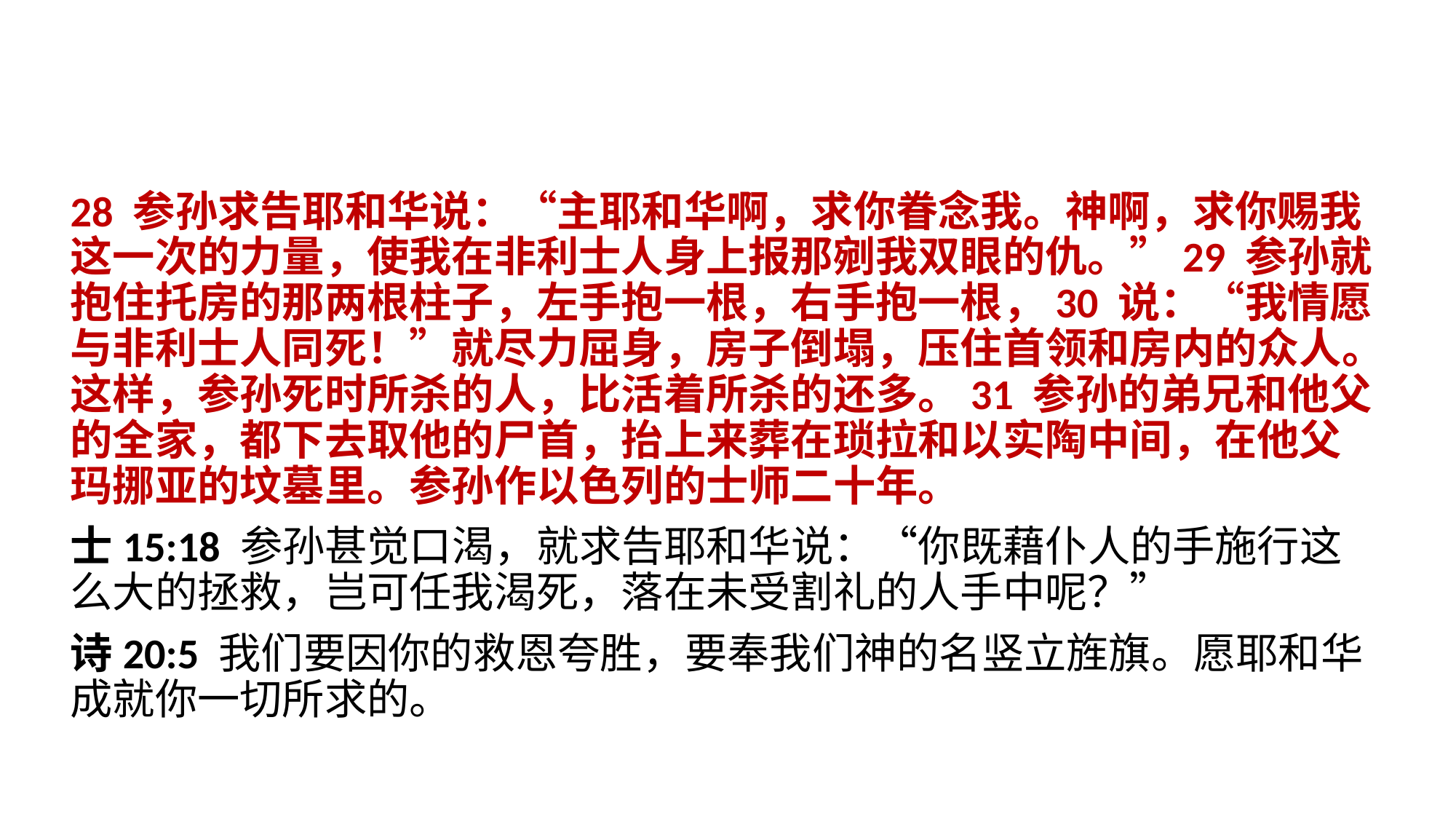

28 参孙求告耶和华说：“主耶和华啊，求你眷念我。神啊，求你赐我这一次的力量，使我在非利士人身上报那剜我双眼的仇。”29 参孙就抱住托房的那两根柱子，左手抱一根，右手抱一根，30 说：“我情愿与非利士人同死！”就尽力屈身，房子倒塌，压住首领和房内的众人。这样，参孙死时所杀的人，比活着所杀的还多。31 参孙的弟兄和他父的全家，都下去取他的尸首，抬上来葬在琐拉和以实陶中间，在他父玛挪亚的坟墓里。参孙作以色列的士师二十年。
士15:18 参孙甚觉口渴，就求告耶和华说：“你既藉仆人的手施行这么大的拯救，岂可任我渴死，落在未受割礼的人手中呢？”
诗20:5 我们要因你的救恩夸胜，要奉我们神的名竖立旌旗。愿耶和华成就你一切所求的。